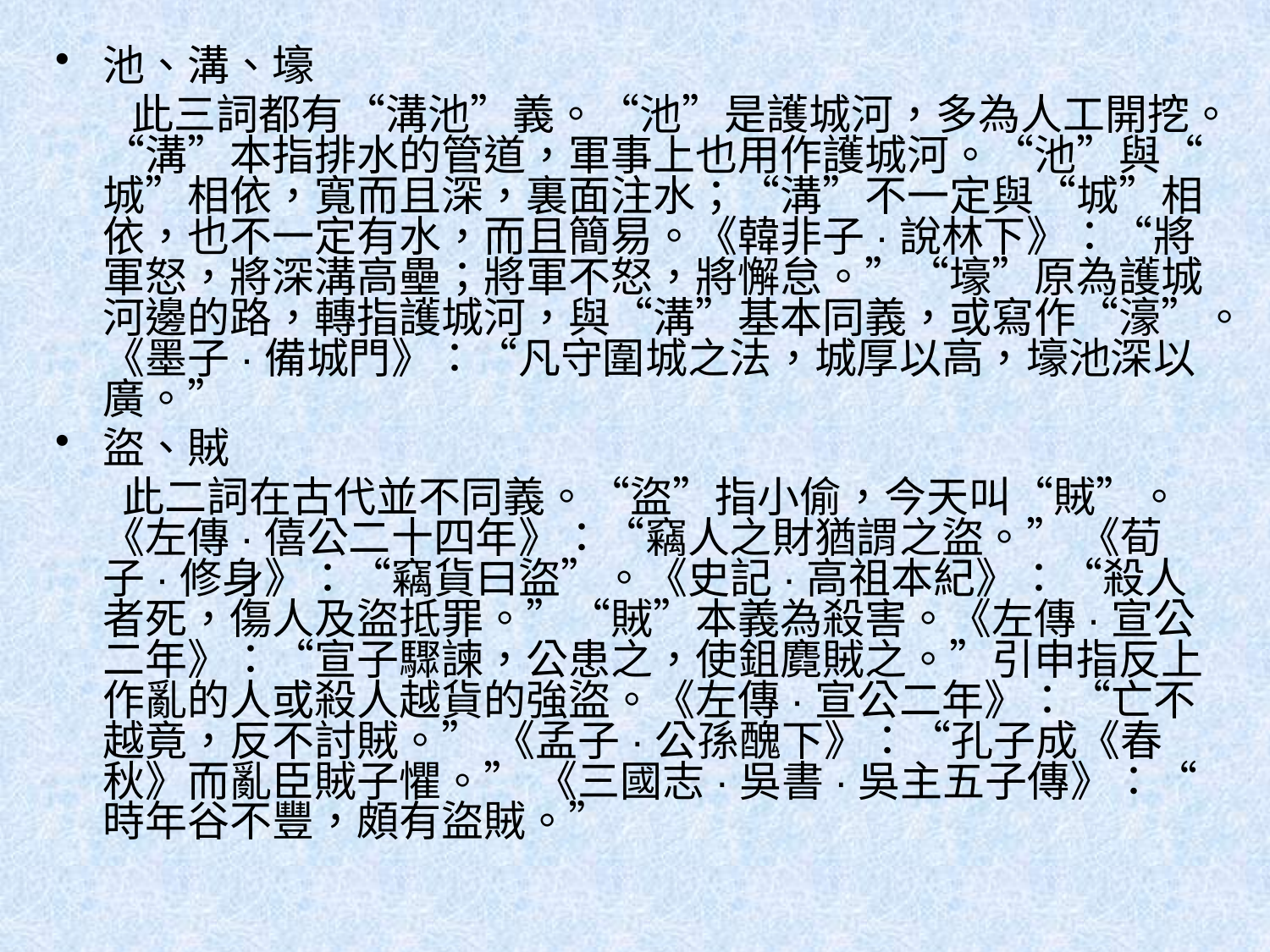

池、溝、壕
       此三詞都有“溝池”義。“池”是護城河，多為人工開挖。“溝”本指排水的管道，軍事上也用作護城河。“池”與“城”相依，寬而且深，裏面注水；“溝”不一定與“城”相依，也不一定有水，而且簡易。《韓非子·說林下》：“將軍怒，將深溝高壘；將軍不怒，將懈怠。”“壕”原為護城河邊的路，轉指護城河，與“溝”基本同義，或寫作“濠”。《墨子·備城門》：“凡守圍城之法，城厚以高，壕池深以廣。”
盜、賊
      此二詞在古代並不同義。“盜”指小偷，今天叫“賊”。《左傳·僖公二十四年》：“竊人之財猶謂之盜。” 《荀子·修身》：“竊貨曰盜”。《史記·高祖本紀》：“殺人者死，傷人及盜抵罪。”“賊”本義為殺害。《左傳·宣公二年》：“宣子驟諫，公患之，使鉏麑賊之。”引申指反上作亂的人或殺人越貨的強盜。《左傳·宣公二年》：“亡不越竟，反不討賊。” 《孟子·公孫醜下》：“孔子成《春秋》而亂臣賊子懼。” 《三國志·吳書·吳主五子傳》：“時年谷不豐，頗有盜賊。”